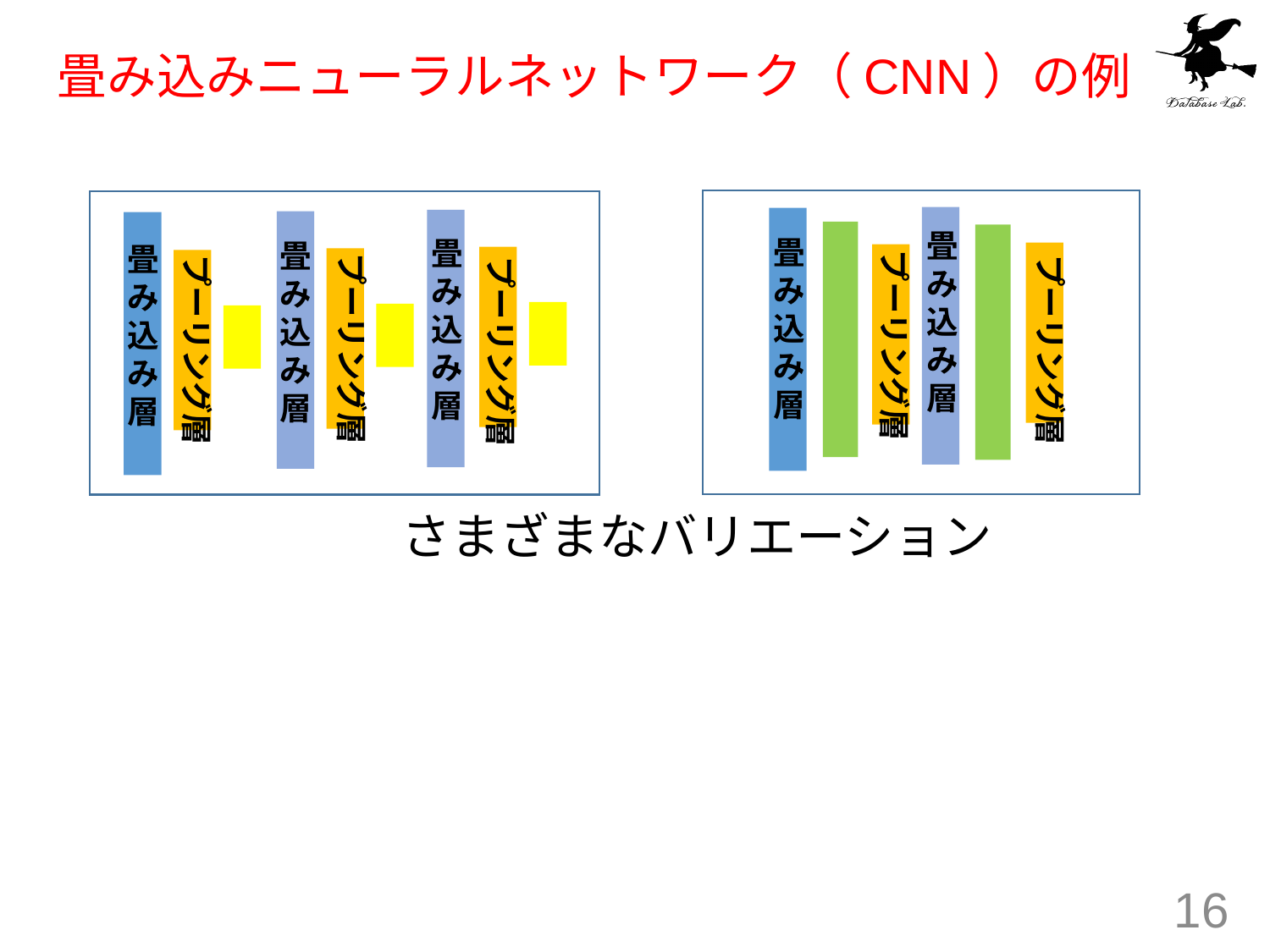

# 畳み込みニューラルネットワーク（CNN）の例

畳
み
込
み
層

畳
み
込
み
層
畳
み
込
み
層
畳
み
込
み
層
畳
み
込
み
層
プーリング層
プーリング層
プーリング層
プーリング層

プーリング層

さまざまなバリエーション

16